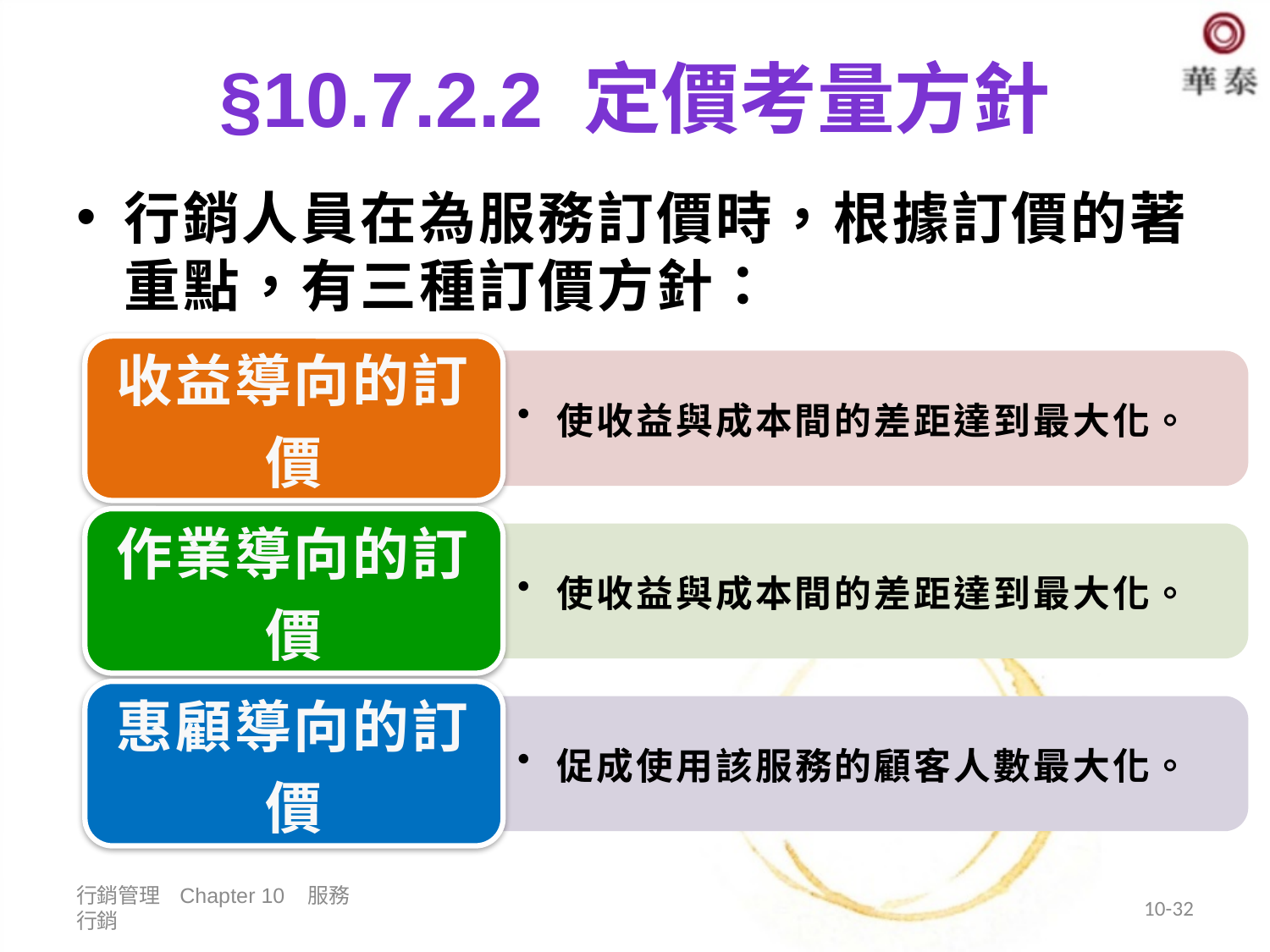

# §10.7.2.2 定價考量方針
行銷人員在為服務訂價時，根據訂價的著重點，有三種訂價方針：
收益導向的訂價
使收益與成本間的差距達到最大化。
使收益與成本間的差距達到最大化。
惠顧導向的訂價
促成使用該服務的顧客人數最大化。
作業導向的訂價
行銷管理   Chapter 10   服務行銷
10-32